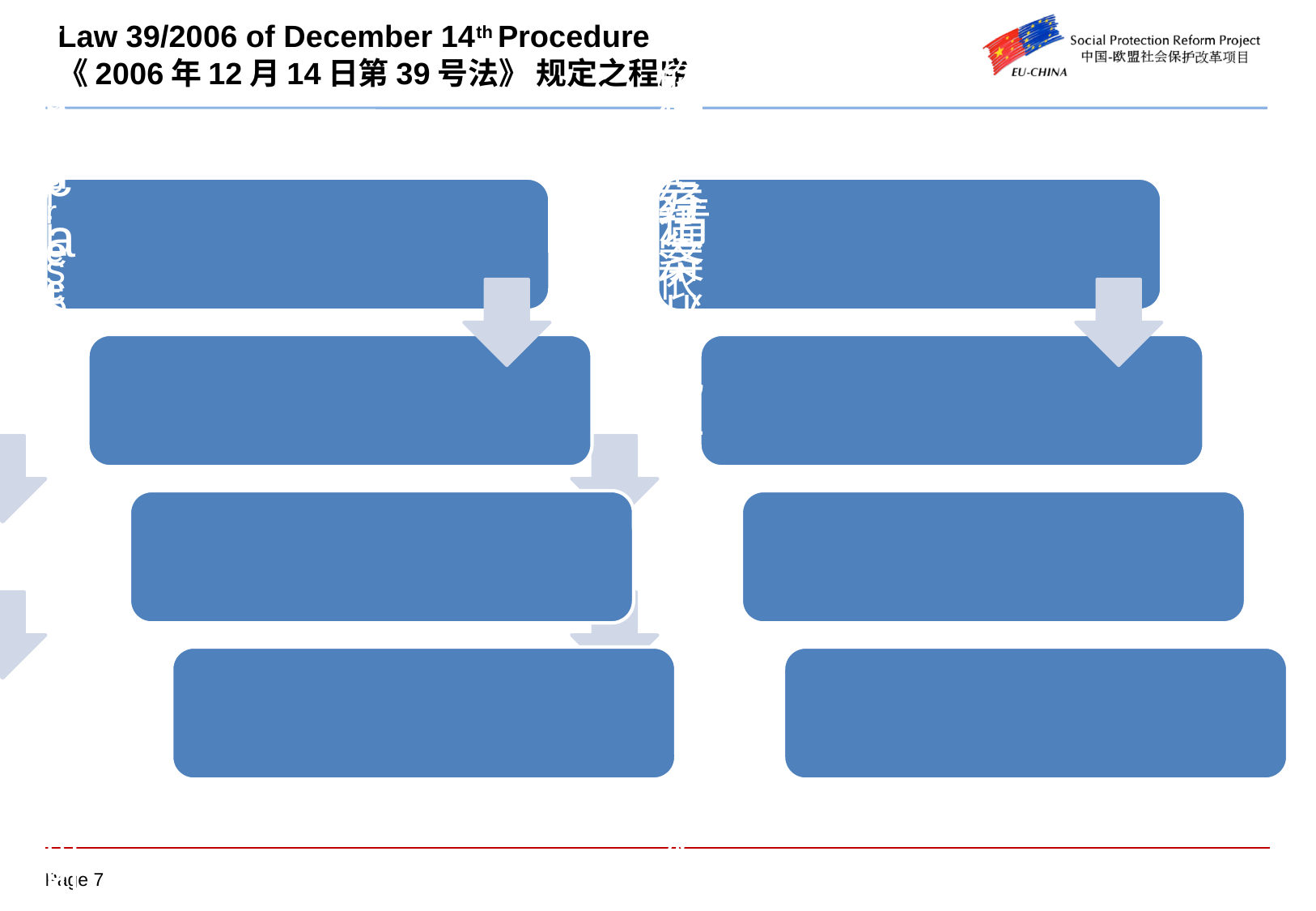

# Law 39/2006 of December 14th Procedure 《2006年12月14日第39号法》 规定之程序